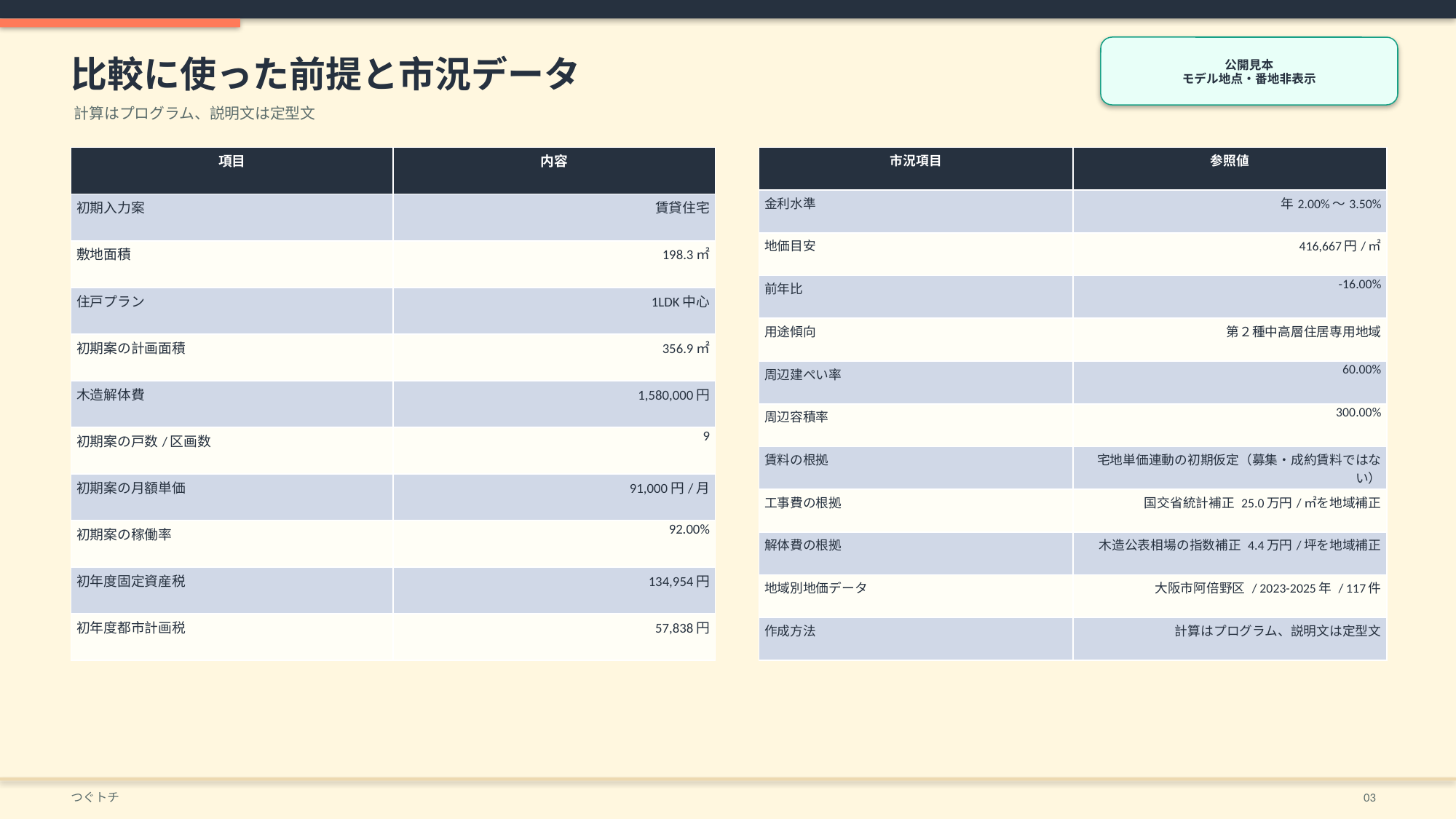

公開見本
モデル地点・番地非表示
比較に使った前提と市況データ
計算はプログラム、説明文は定型文
| 項目 | 内容 |
| --- | --- |
| 初期入力案 | 賃貸住宅 |
| 敷地面積 | 198.3㎡ |
| 住戸プラン | 1LDK中心 |
| 初期案の計画面積 | 356.9㎡ |
| 木造解体費 | 1,580,000円 |
| 初期案の戸数/区画数 | 9 |
| 初期案の月額単価 | 91,000円/月 |
| 初期案の稼働率 | 92.00% |
| 初年度固定資産税 | 134,954円 |
| 初年度都市計画税 | 57,838円 |
| 市況項目 | 参照値 |
| --- | --- |
| 金利水準 | 年2.00%〜3.50% |
| 地価目安 | 416,667円/㎡ |
| 前年比 | -16.00% |
| 用途傾向 | 第２種中高層住居専用地域 |
| 周辺建ぺい率 | 60.00% |
| 周辺容積率 | 300.00% |
| 賃料の根拠 | 宅地単価連動の初期仮定（募集・成約賃料ではない） |
| 工事費の根拠 | 国交省統計補正 25.0万円/㎡を地域補正 |
| 解体費の根拠 | 木造公表相場の指数補正 4.4万円/坪を地域補正 |
| 地域別地価データ | 大阪市阿倍野区 / 2023-2025年 / 117件 |
| 作成方法 | 計算はプログラム、説明文は定型文 |

つぐトチ
03